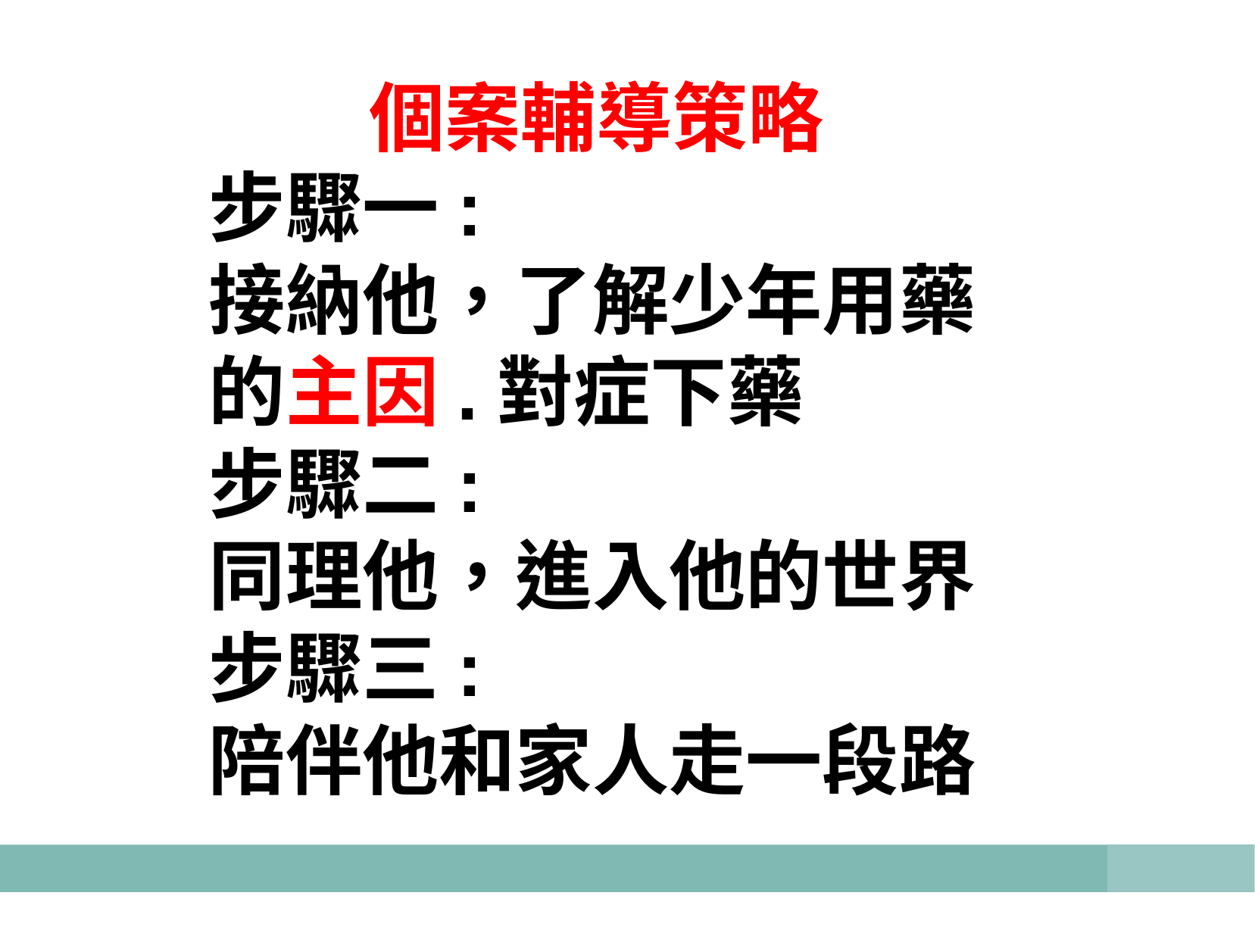

個案輔導策略
步驟一:
接納他，了解少年用藥的主因.對症下藥
步驟二:
同理他，進入他的世界
步驟三:
陪伴他和家人走一段路